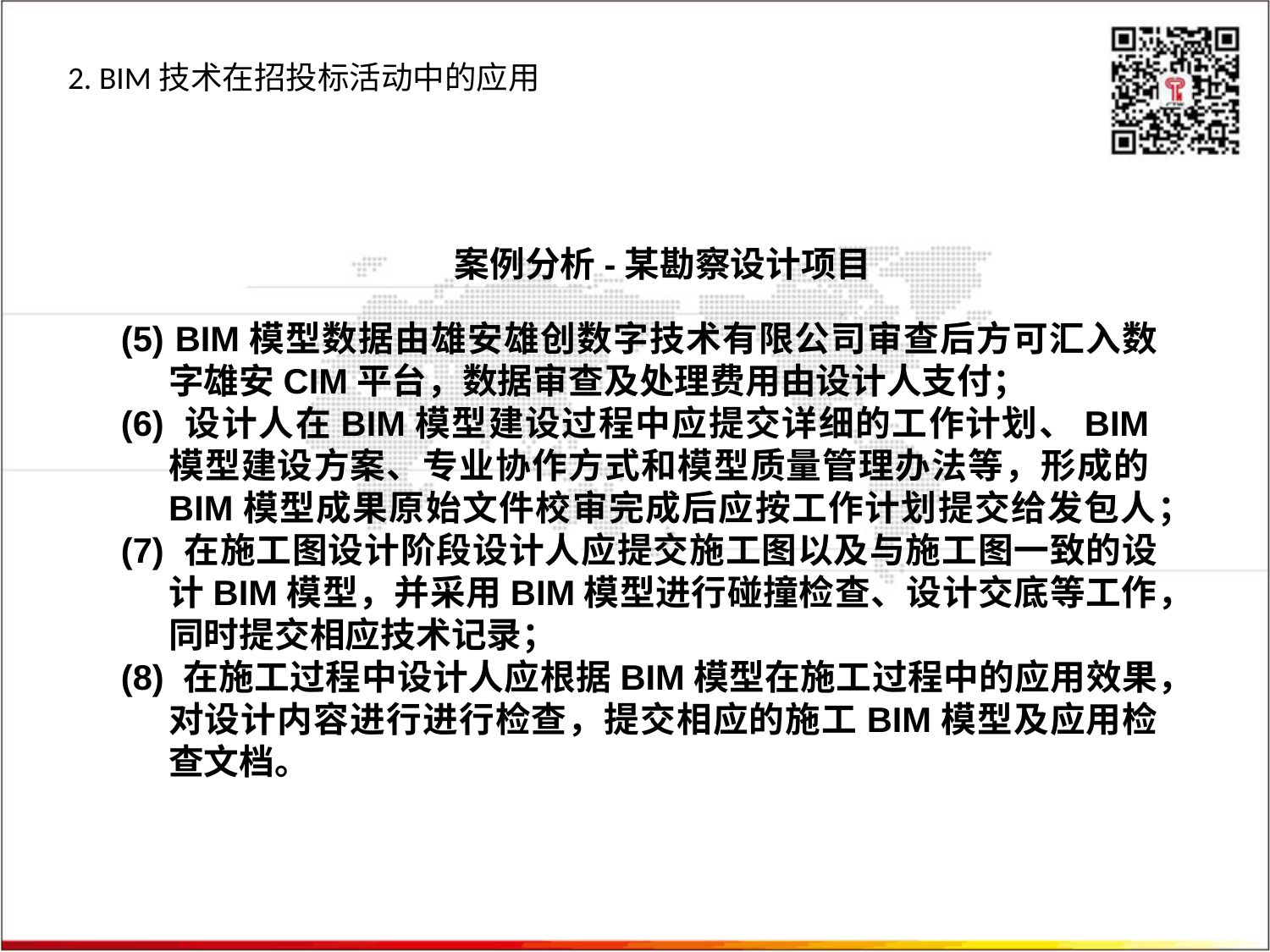

第7章   招标投标争议的解决
2. BIM技术在招投标活动中的应用招标投标争议的解决
案例分析-某勘察设计项目
(5) BIM模型数据由雄安雄创数字技术有限公司审查后方可汇入数字雄安CIM平台，数据审查及处理费用由设计人支付；
(6) 设计人在BIM模型建设过程中应提交详细的工作计划、BIM模型建设方案、专业协作方式和模型质量管理办法等，形成的BIM模型成果原始文件校审完成后应按工作计划提交给发包人；
(7) 在施工图设计阶段设计人应提交施工图以及与施工图一致的设计BIM模型，并采用BIM模型进行碰撞检查、设计交底等工作，同时提交相应技术记录；
(8) 在施工过程中设计人应根据BIM模型在施工过程中的应用效果，对设计内容进行进行检查，提交相应的施工BIM模型及应用检查文档。